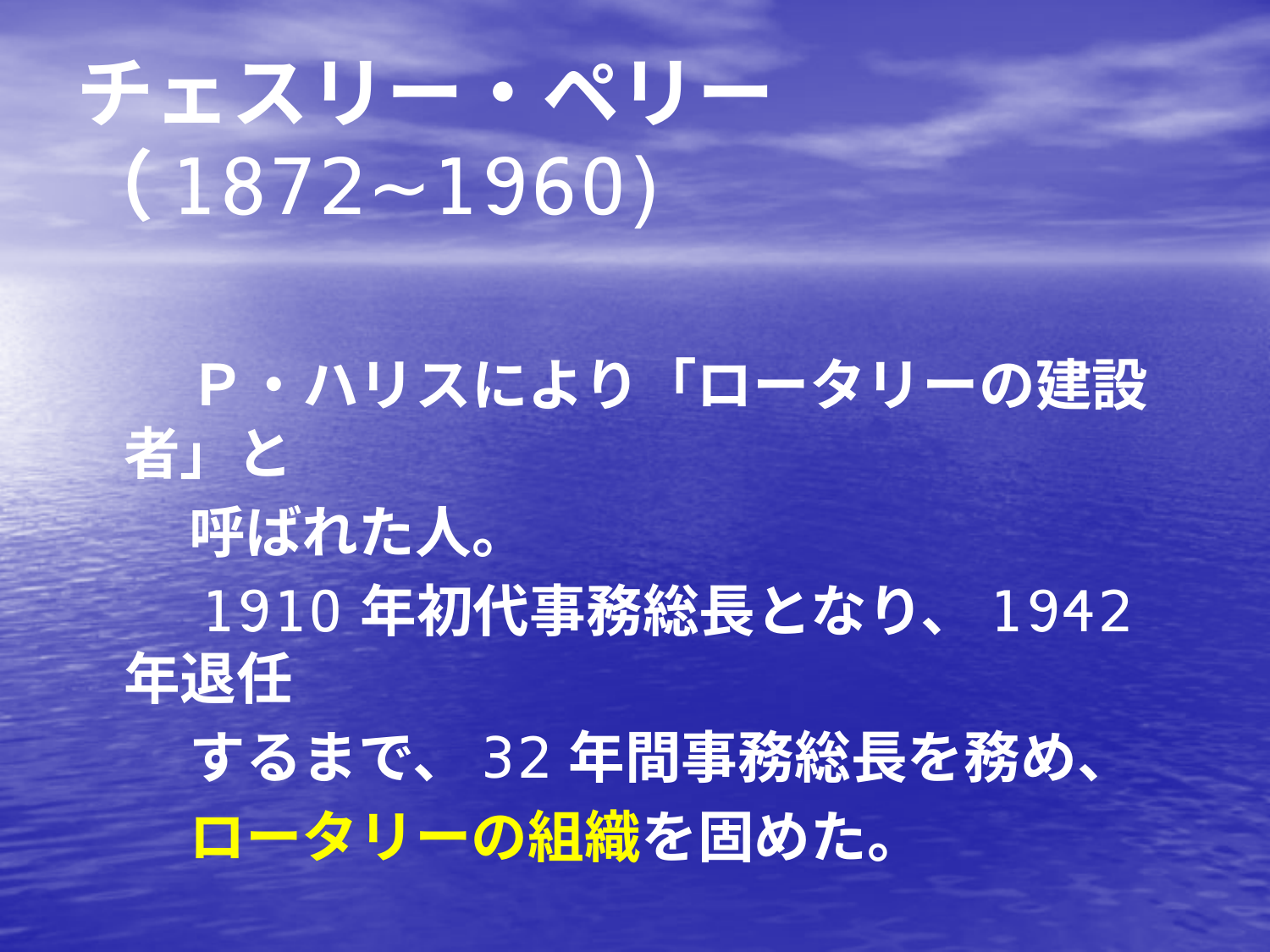

# チェスリー・ペリー（1872~1960)

　　Ｐ・ハリスにより「ロータリーの建設者」と
　　呼ばれた人。
　　1910年初代事務総長となり、1942年退任
　　するまで、32年間事務総長を務め、
　　ロータリーの組織を固めた。